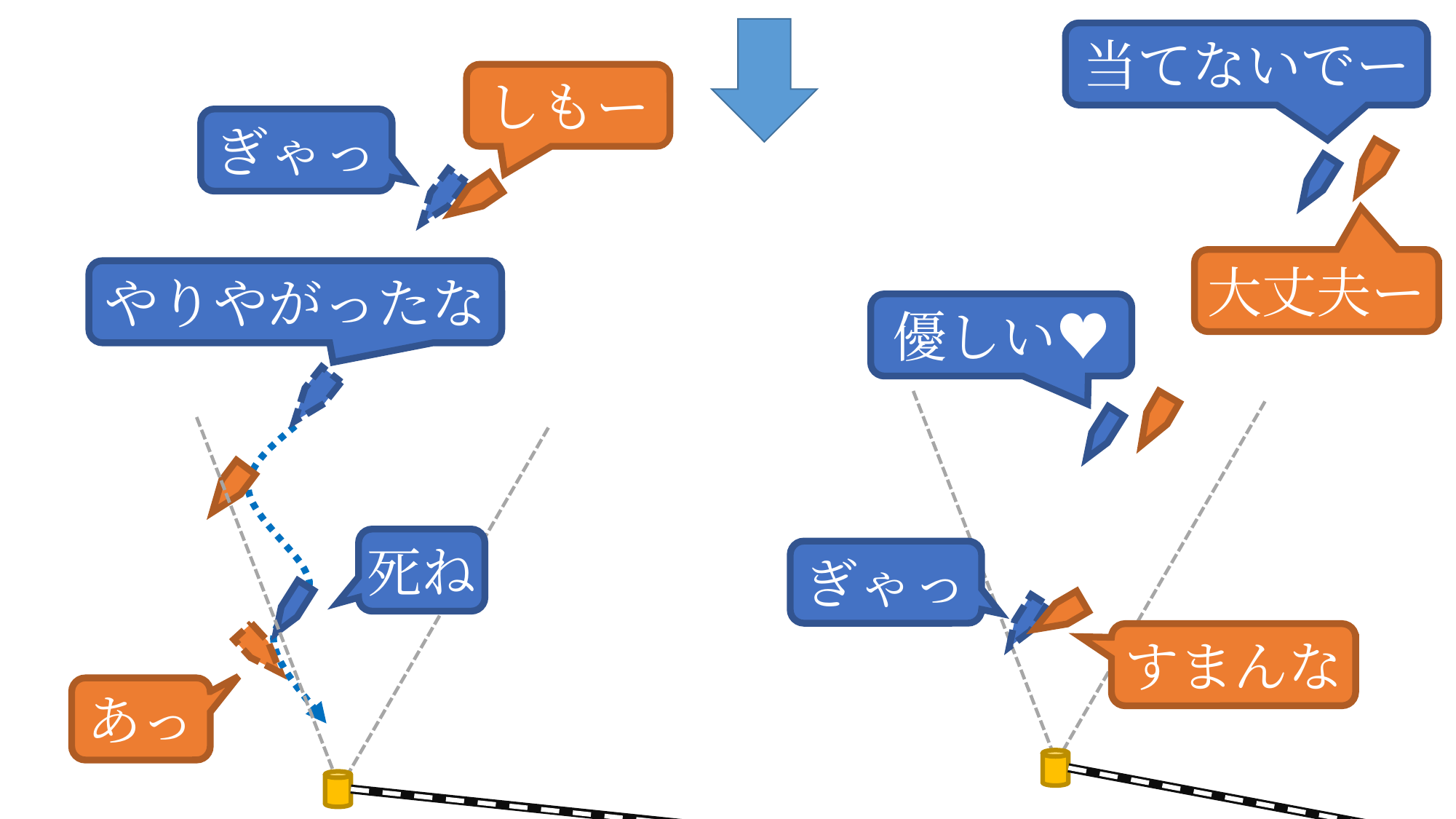

当てないでー
しもー
ぎゃっ

大丈夫ー
やりやがったな
優しい♥

死ね
ぎゃっ

すまんな

あっ